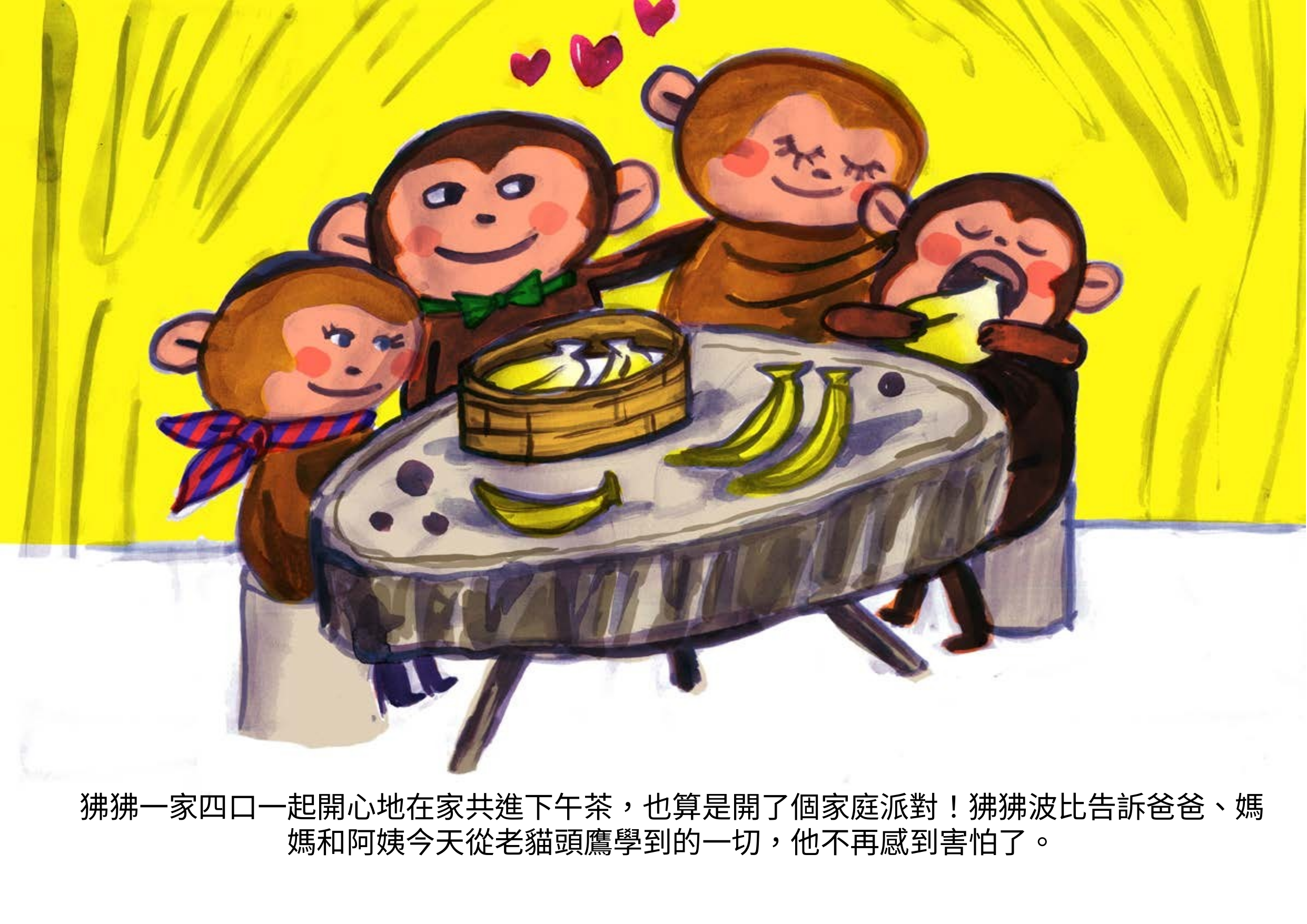

狒狒一家四口一起開心地在家共進下午茶，也算是開了個家庭派對！狒狒波比告訴爸爸、媽媽和阿姨今天從老貓頭鷹學到的一切，他不再感到害怕了。